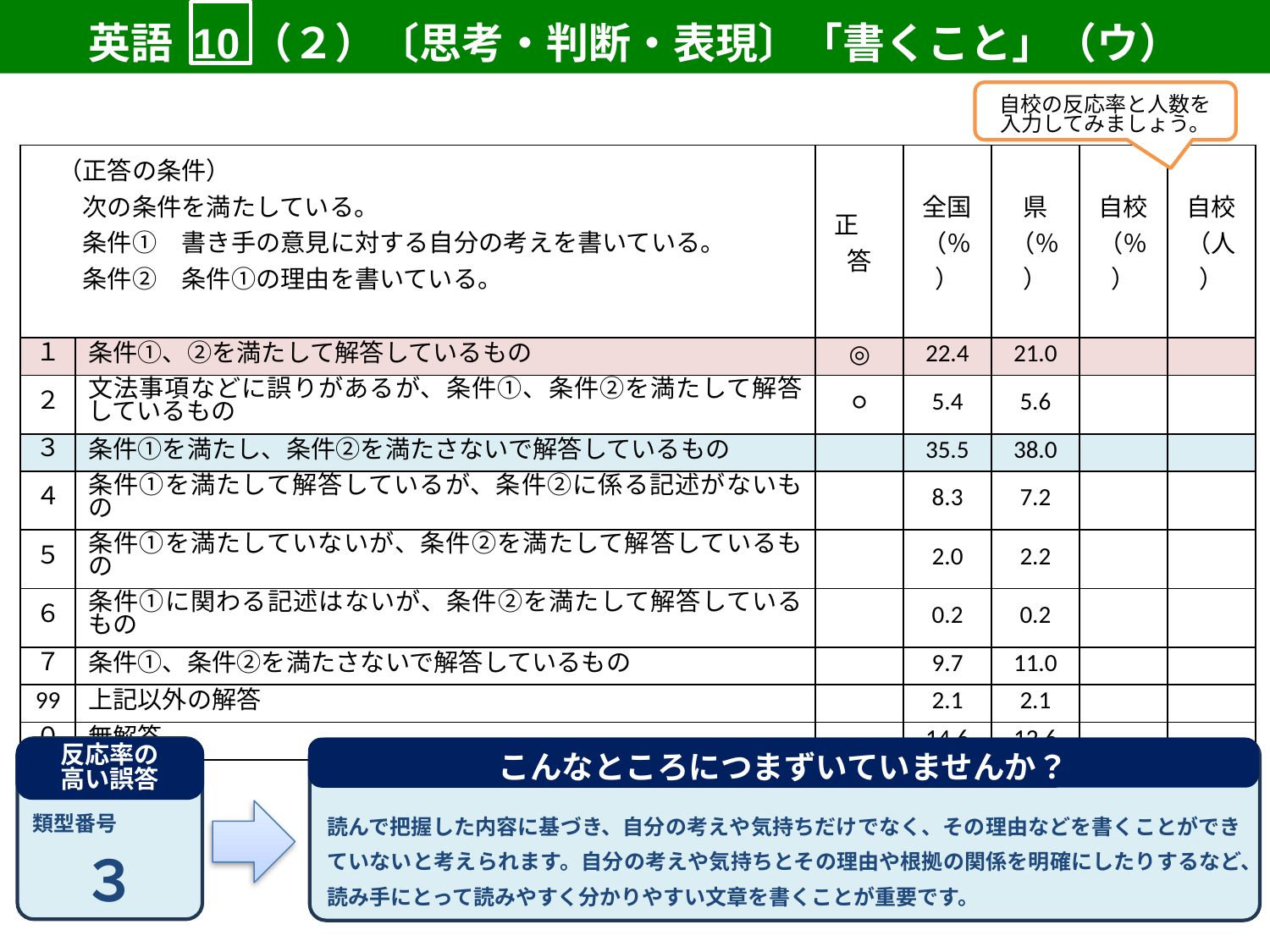

英語 10（２）〔思考・判断・表現〕「書くこと」（ウ）

自校の反応率と人数を
入力してみましょう。
| （正答の条件） 　　次の条件を満たしている。 　　条件①　書き手の意見に対する自分の考えを書いている。 　　条件②　条件①の理由を書いている。 |  | 正　答 | 全国（％） | 県（％） | 自校（％） | 自校（人） |
| --- | --- | --- | --- | --- | --- | --- |
| １ | 条件①、②を満たして解答しているもの | ◎ | 22.4 | 21.0 |  |  |
| ２ | 文法事項などに誤りがあるが、条件①、条件②を満たして解答しているもの | ○ | 5.4 | 5.6 |  |  |
| ３ | 条件①を満たし、条件②を満たさないで解答しているもの |  | 35.5 | 38.0 |  |  |
| ４ | 条件①を満たして解答しているが、条件②に係る記述がないもの |  | 8.3 | 7.2 |  |  |
| ５ | 条件①を満たしていないが、条件②を満たして解答しているもの |  | 2.0 | 2.2 |  |  |
| ６ | 条件①に関わる記述はないが、条件②を満たして解答しているもの |  | 0.2 | 0.2 |  |  |
| ７ | 条件①、条件②を満たさないで解答しているもの |  | 9.7 | 11.0 |  |  |
| 99 | 上記以外の解答 |  | 2.1 | 2.1 |  |  |
| ０ | 無解答 |  | 14.6 | 12.6 |  |  |

３

反応率の
高い誤答
類型番号
こんなところにつまずいていませんか？
読んで把握した内容に基づき、自分の考えや気持ちだけでなく、その理由などを書くことができていないと考えられます。自分の考えや気持ちとその理由や根拠の関係を明確にしたりするなど、読み手にとって読みやすく分かりやすい文章を書くことが重要です。